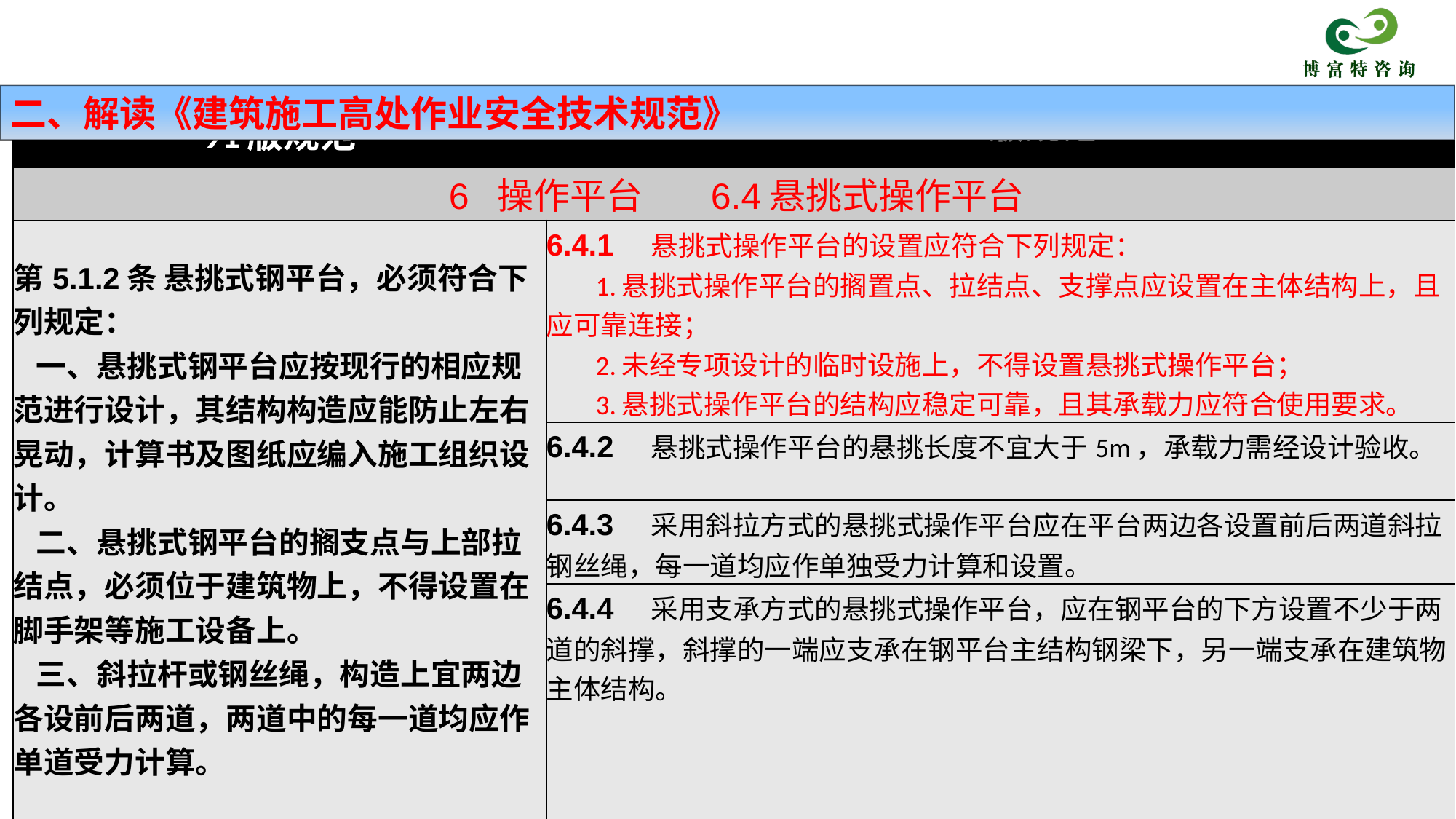

二、解读《建筑施工高处作业安全技术规范》
| 91版规范 | 2016版规范 |
| --- | --- |
| 6 操作平台 6.4悬挑式操作平台 |  |
| 第5.1.2条 悬挑式钢平台，必须符合下列规定： 一、悬挑式钢平台应按现行的相应规范进行设计，其结构构造应能防止左右晃动，计算书及图纸应编入施工组织设计。 二、悬挑式钢平台的搁支点与上部拉结点，必须位于建筑物上，不得设置在脚手架等施工设备上。 三、斜拉杆或钢丝绳，构造上宜两边各设前后两道，两道中的每一道均应作单道受力计算。 | 6.4.1　悬挑式操作平台的设置应符合下列规定： 1.悬挑式操作平台的搁置点、拉结点、支撑点应设置在主体结构上，且应可靠连接； 2.未经专项设计的临时设施上，不得设置悬挑式操作平台； 3.悬挑式操作平台的结构应稳定可靠，且其承载力应符合使用要求。 |
|  | 6.4.2　悬挑式操作平台的悬挑长度不宜大于5m，承载力需经设计验收。 |
|  | 6.4.3　采用斜拉方式的悬挑式操作平台应在平台两边各设置前后两道斜拉钢丝绳，每一道均应作单独受力计算和设置。 |
|  | 6.4.4　采用支承方式的悬挑式操作平台，应在钢平台的下方设置不少于两道的斜撑，斜撑的一端应支承在钢平台主结构钢梁下，另一端支承在建筑物主体结构。 |